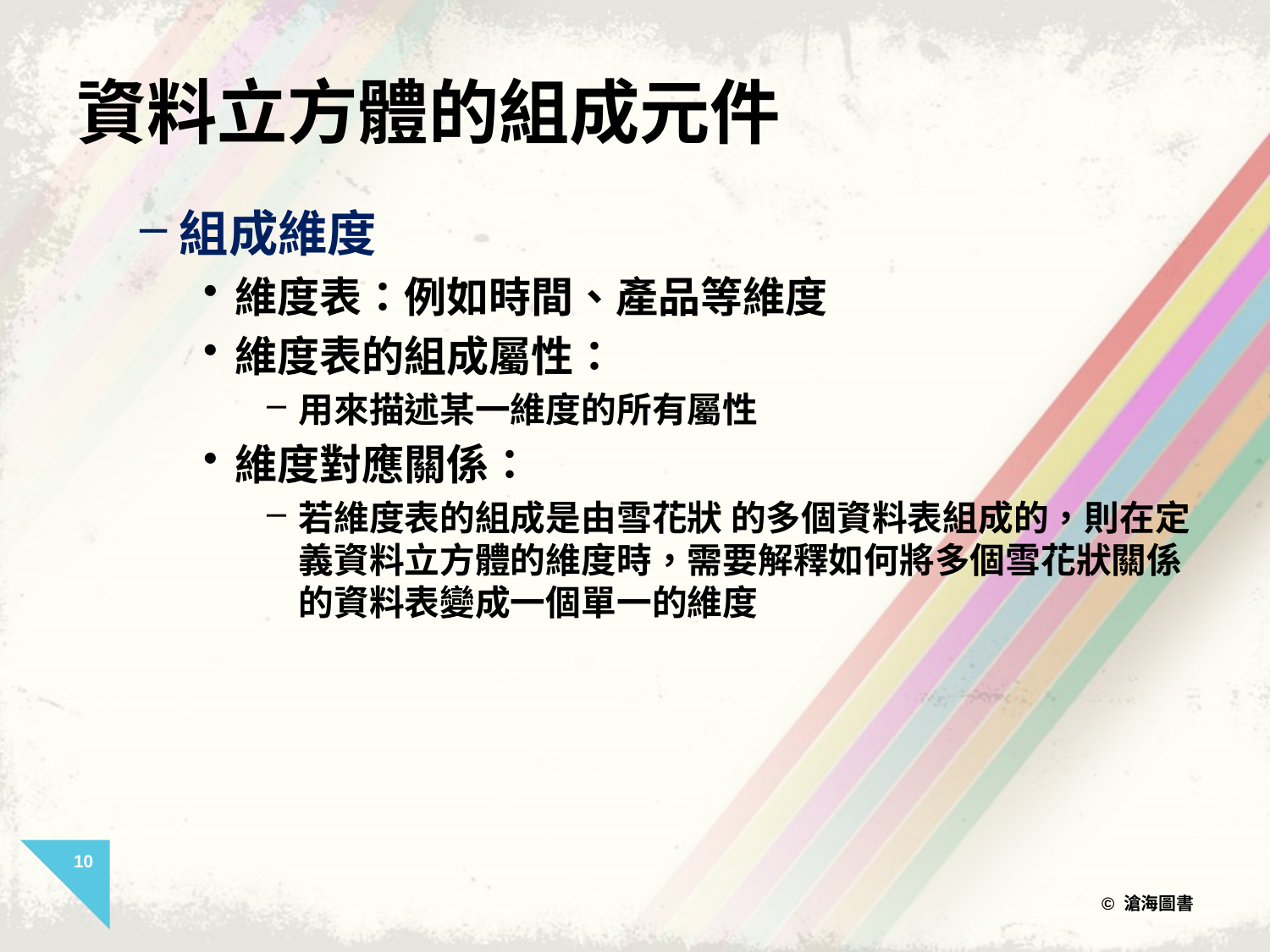

# 資料立方體的組成元件
組成維度
維度表：例如時間、產品等維度
維度表的組成屬性：
用來描述某一維度的所有屬性
維度對應關係：
若維度表的組成是由雪花狀 的多個資料表組成的，則在定義資料立方體的維度時，需要解釋如何將多個雪花狀關係的資料表變成一個單一的維度
10
© 滄海圖書